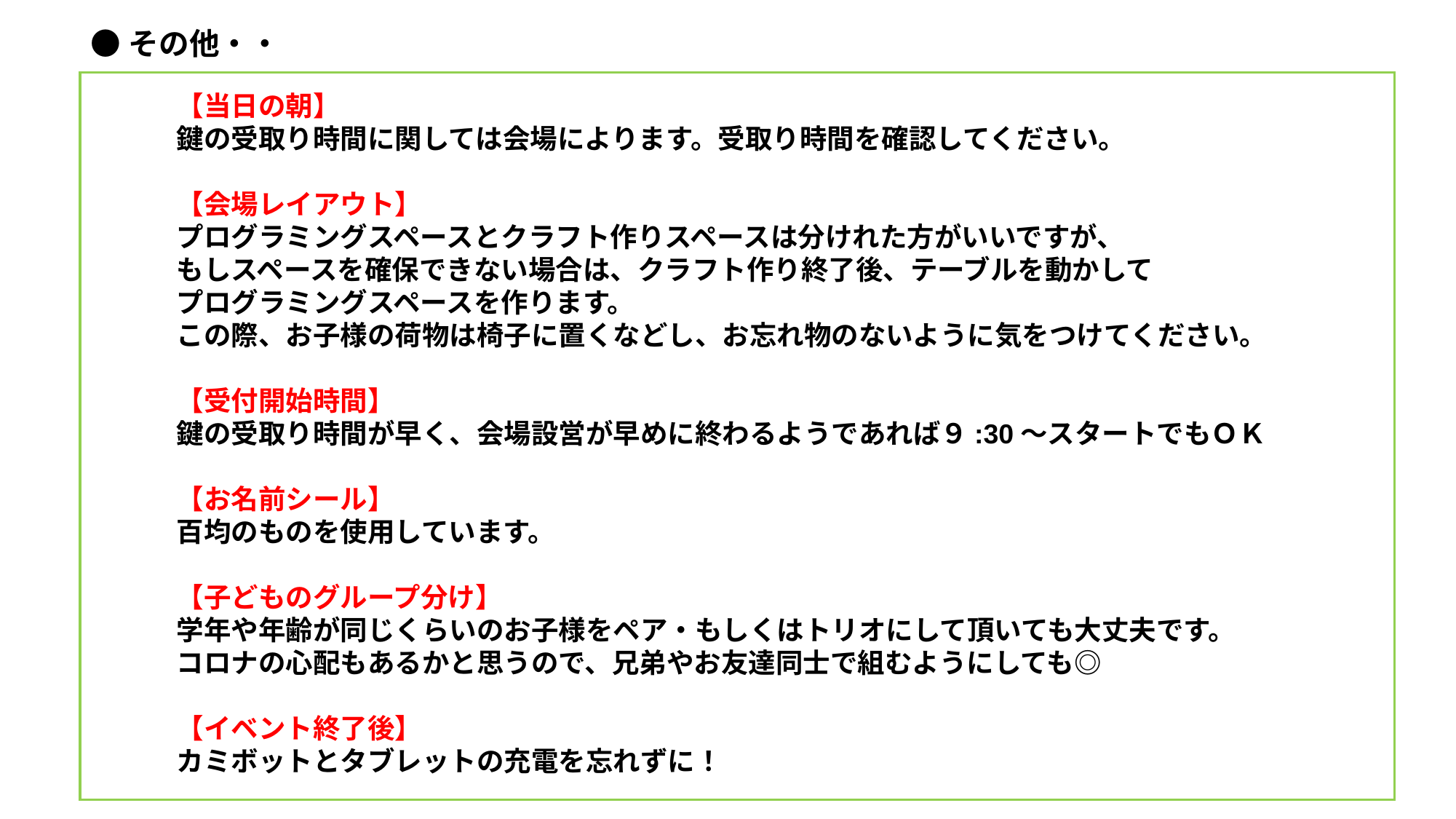

●その他・・

【当日の朝】
鍵の受取り時間に関しては会場によります。受取り時間を確認してください。

【会場レイアウト】
プログラミングスペースとクラフト作りスペースは分けれた方がいいですが、
もしスペースを確保できない場合は、クラフト作り終了後、テーブルを動かして
プログラミングスペースを作ります。
この際、お子様の荷物は椅子に置くなどし、お忘れ物のないように気をつけてください。

【受付開始時間】
鍵の受取り時間が早く、会場設営が早めに終わるようであれば９:30～スタートでもＯＫ

【お名前シール】
百均のものを使用しています。

【子どものグループ分け】
学年や年齢が同じくらいのお子様をペア・もしくはトリオにして頂いても大丈夫です。
コロナの心配もあるかと思うので、兄弟やお友達同士で組むようにしても◎

【イベント終了後】
カミボットとタブレットの充電を忘れずに！